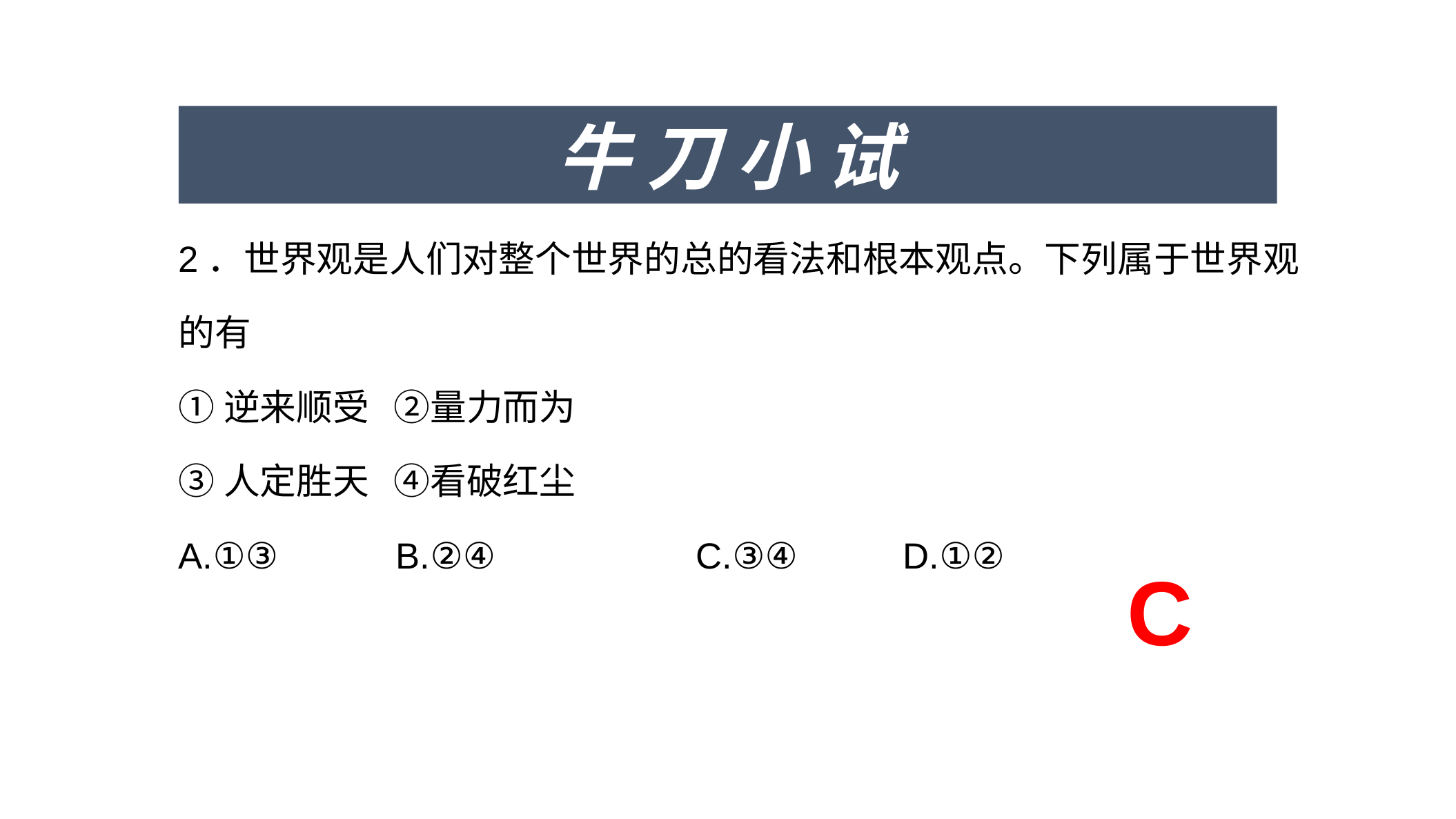

牛 刀 小 试
2．世界观是人们对整个世界的总的看法和根本观点。下列属于世界观的有
①逆来顺受	 ②量力而为
③人定胜天	 ④看破红尘
A.①③		 B.②④ 		C.③④	 	D.①②
C